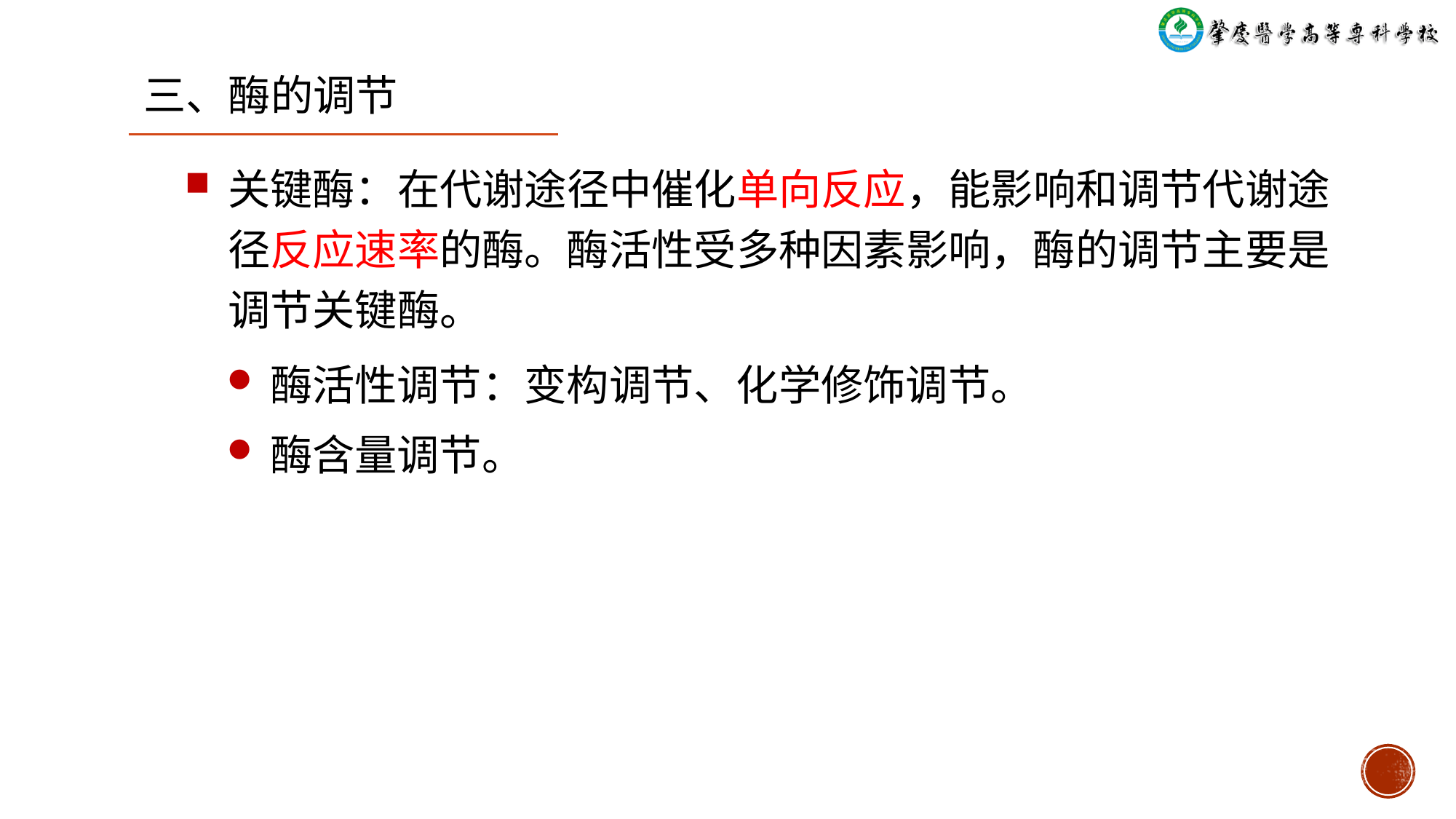

三、酶的调节
关键酶：在代谢途径中催化单向反应，能影响和调节代谢途径反应速率的酶。酶活性受多种因素影响，酶的调节主要是调节关键酶。
酶活性调节：变构调节、化学修饰调节。
酶含量调节。